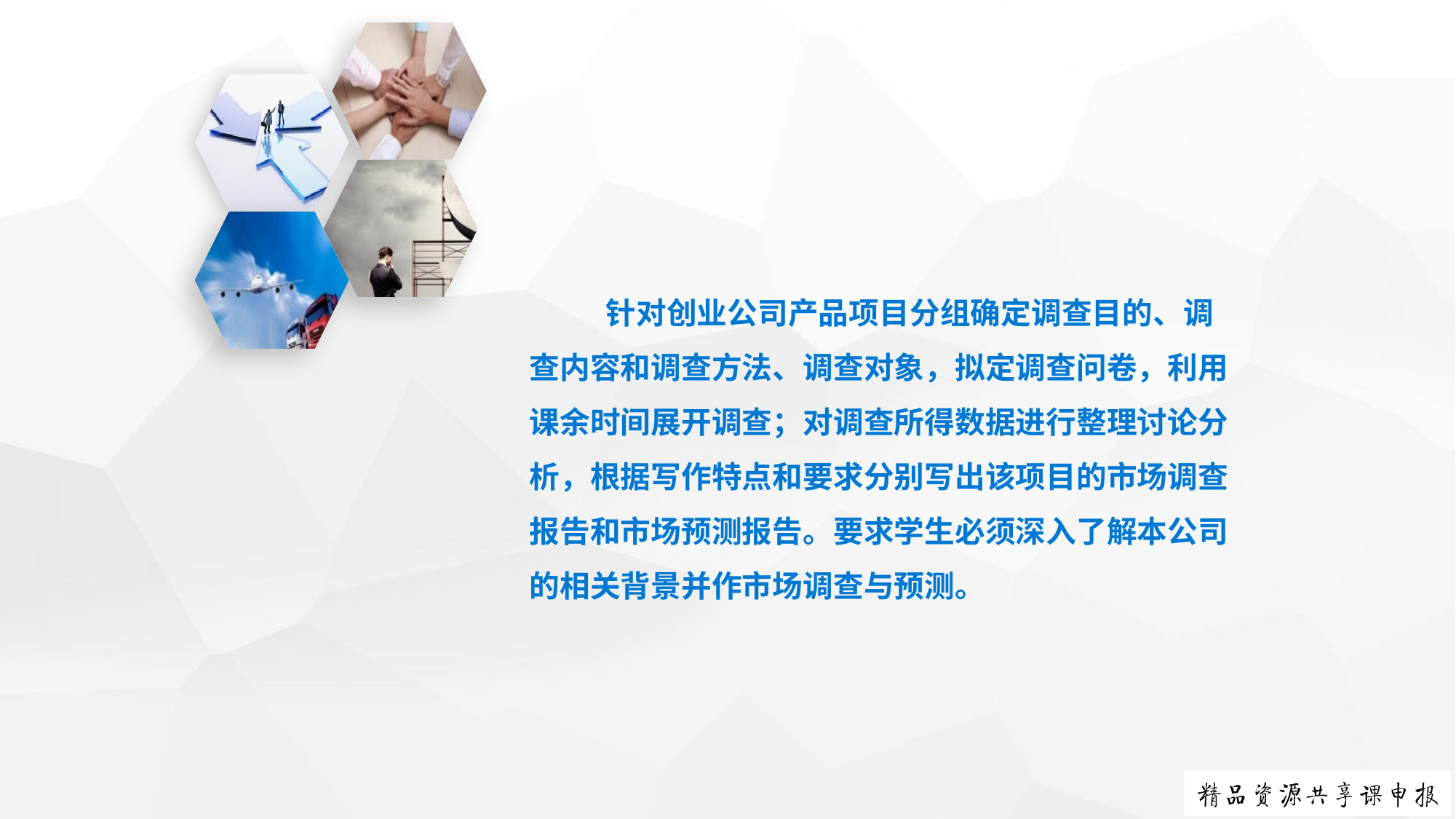

针对创业公司产品项目分组确定调查目的、调查内容和调查方法、调查对象，拟定调查问卷，利用课余时间展开调查；对调查所得数据进行整理讨论分析，根据写作特点和要求分别写出该项目的市场调查报告和市场预测报告。要求学生必须深入了解本公司的相关背景并作市场调查与预测。